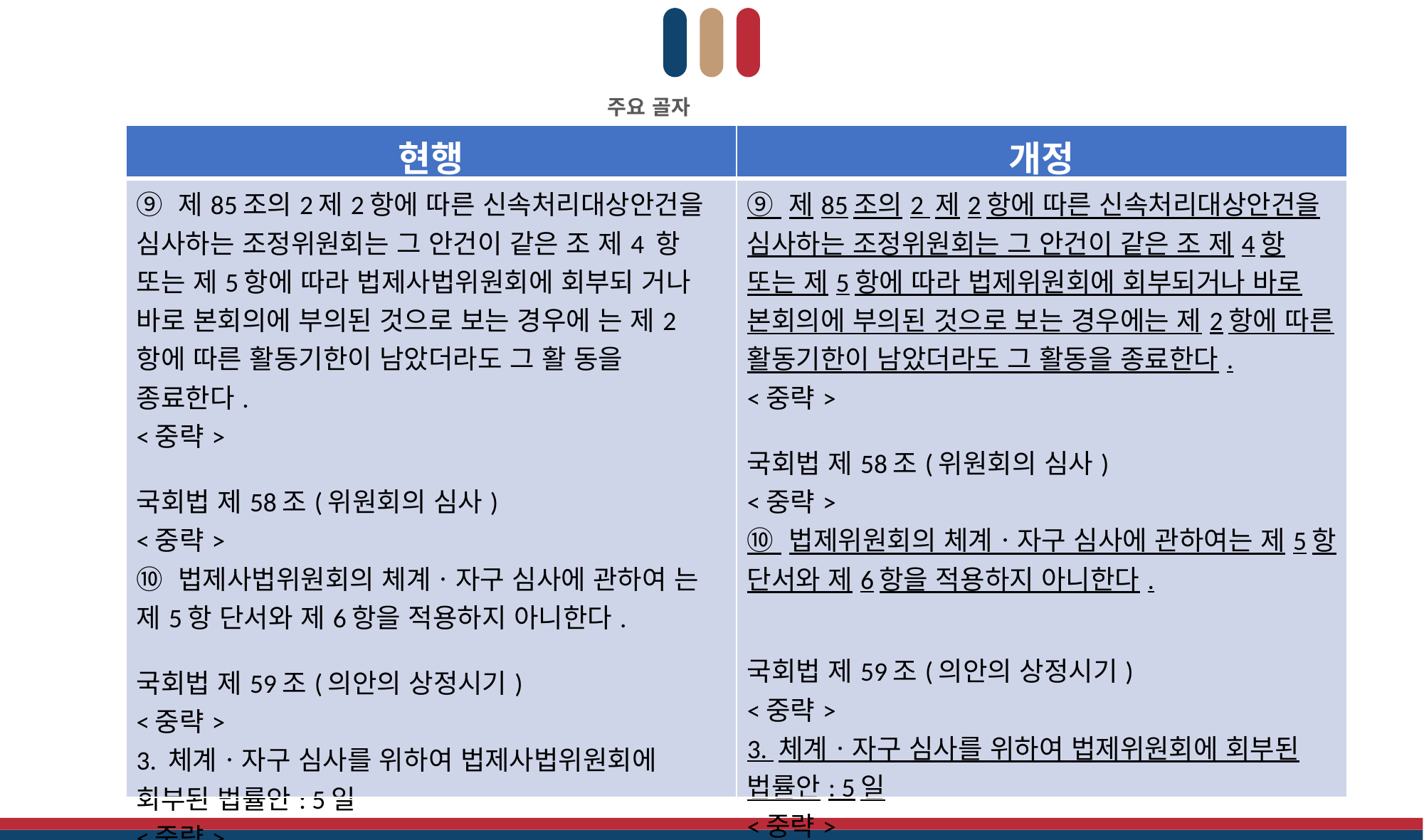

주요 골자

| 현행 | 개정 |
| --- | --- |
| ⑨ 제85조의2제2항에 따른 신속처리대상안건을 심사하는 조정위원회는 그 안건이 같은 조 제4 항 또는 제5항에 따라 법제사법위원회에 회부되 거나 바로 본회의에 부의된 것으로 보는 경우에 는 제2항에 따른 활동기한이 남았더라도 그 활 동을 종료한다. <중략> 국회법 제58조(위원회의 심사) <중략> ⑩ 법제사법위원회의 체계ㆍ자구 심사에 관하여 는 제5항 단서와 제6항을 적용하지 아니한다. 국회법 제59조(의안의 상정시기) <중략> 3. 체계ㆍ자구 심사를 위하여 법제사법위원회에 회부된 법률안: 5일 <중략> | ⑨ 제85조의2 제2항에 따른 신속처리대상안건을 심사하는 조정위원회는 그 안건이 같은 조 제4항 또는 제5항에 따라 법제위원회에 회부되거나 바로 본회의에 부의된 것으로 보는 경우에는 제2항에 따른 활동기한이 남았더라도 그 활동을 종료한다. <중략> 국회법 제58조(위원회의 심사) <중략> ⑩ 법제위원회의 체계ㆍ자구 심사에 관하여는 제5항 단서와 제6항을 적용하지 아니한다. 국회법 제59조(의안의 상정시기) <중략> 3. 체계ㆍ자구 심사를 위하여 법제위원회에 회부된 법률안: 5일 <중략> |